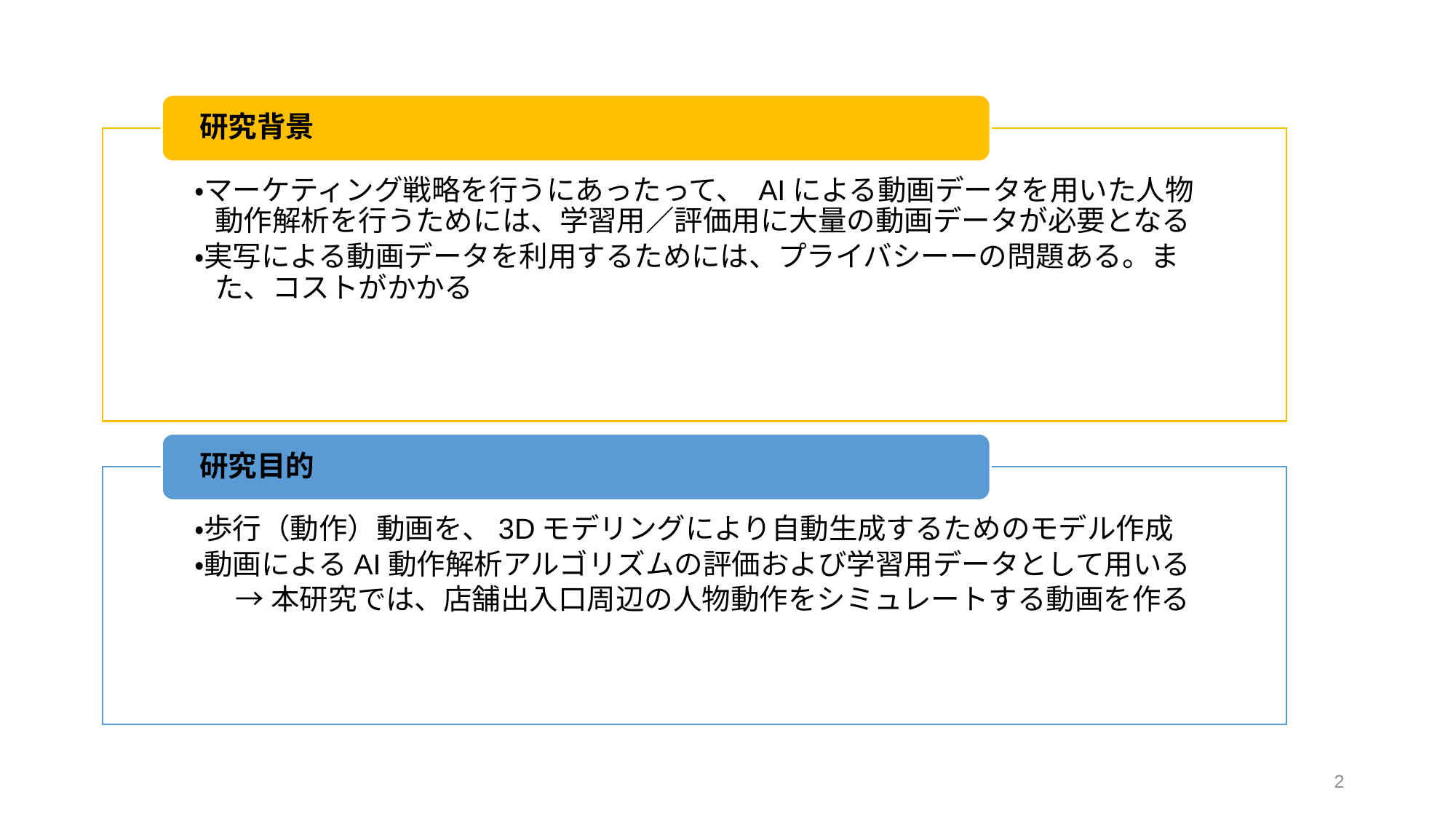

・マーケティング戦略を行うにあったって、 AIによる動画データを用いた人物動作解析を行うためには、学習用／評価用に大量の動画データが必要となる
・実写による動画データを利用するためには、プライバシーーの問題ある。また、コストがかかる
研究背景
・歩行（動作）動画を、3Dモデリングにより自動生成するためのモデル作成
・動画によるAI動作解析アルゴリズムの評価および学習用データとして用いる
	→本研究では、店舗出入口周辺の人物動作をシミュレートする動画を作る
研究目的
2